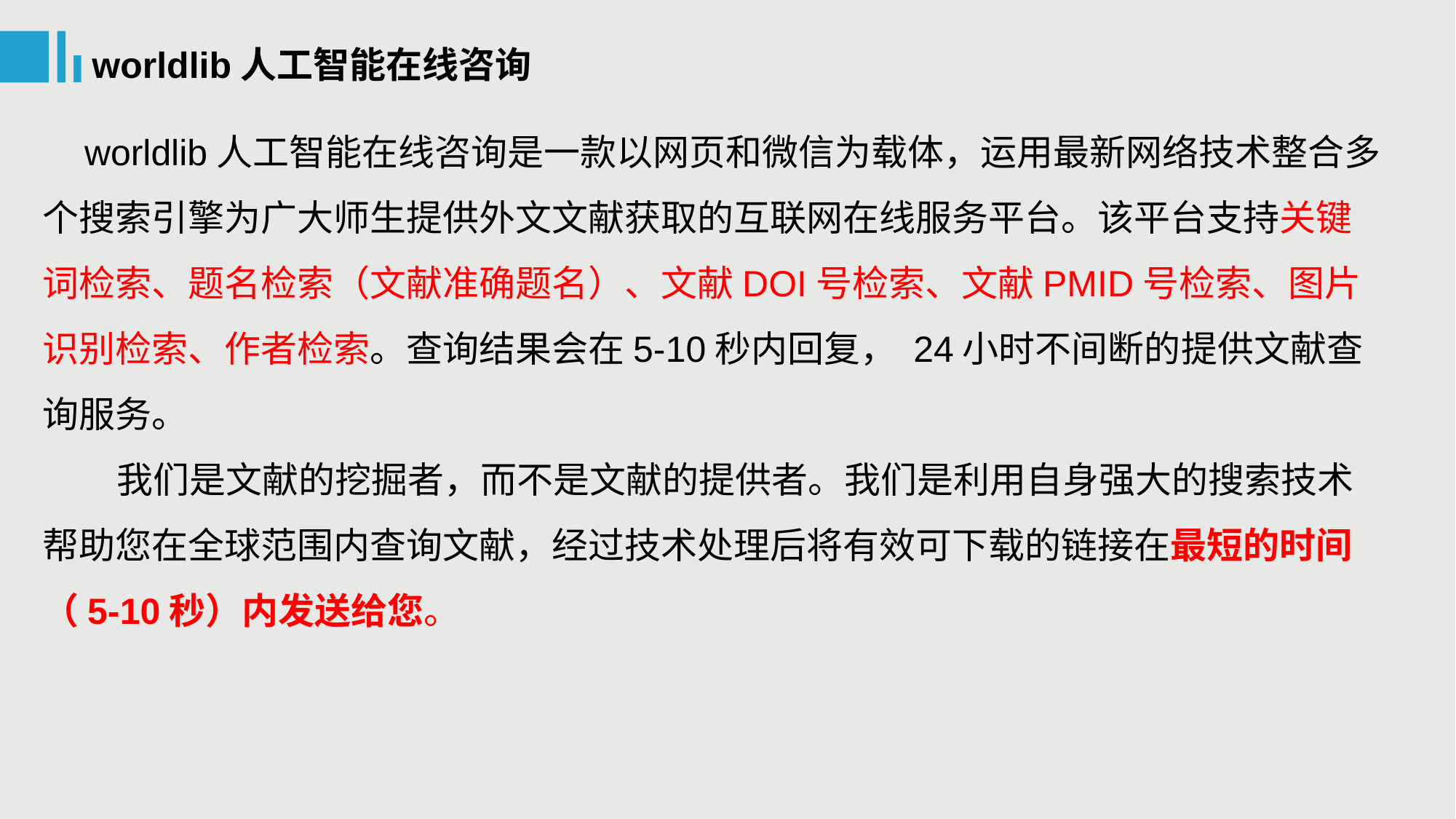

worldlib人工智能在线咨询

       worldlib人工智能在线咨询是一款以网页和微信为载体，运用最新网络技术整合多个搜索引擎为广大师生提供外文文献获取的互联网在线服务平台。该平台支持关键词检索、题名检索（文献准确题名）、文献DOI号检索、文献PMID号检索、图片识别检索、作者检索。查询结果会在5-10秒内回复， 24小时不间断的提供文献查询服务。
        我们是文献的挖掘者，而不是文献的提供者。我们是利用自身强大的搜索技术帮助您在全球范围内查询文献，经过技术处理后将有效可下载的链接在最短的时间（5-10秒）内发送给您。